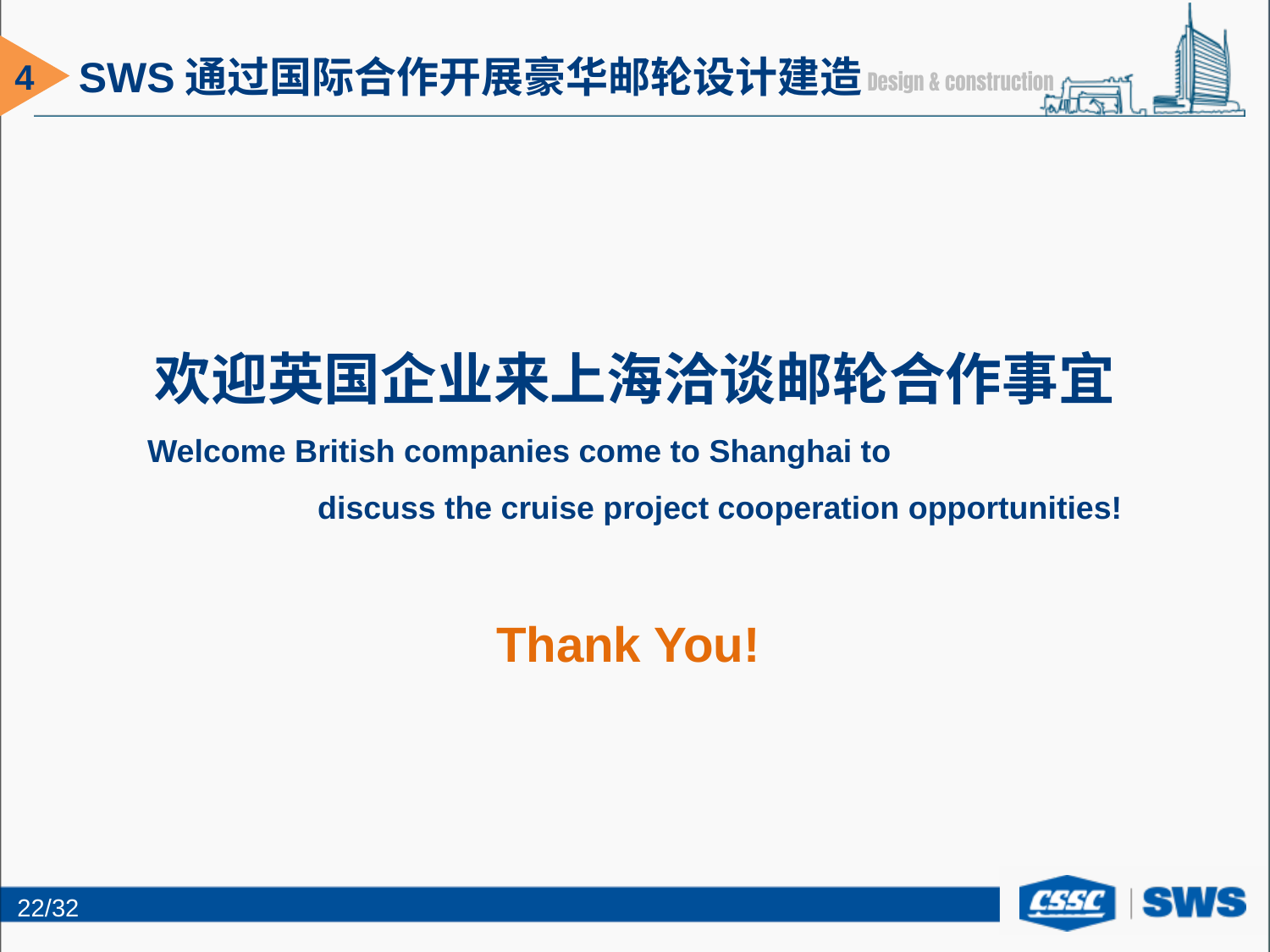

SWS通过国际合作开展豪华邮轮设计建造
4
Design & construction
欢迎英国企业来上海洽谈邮轮合作事宜
Welcome British companies come to Shanghai to
discuss the cruise project cooperation opportunities!

Thank You!